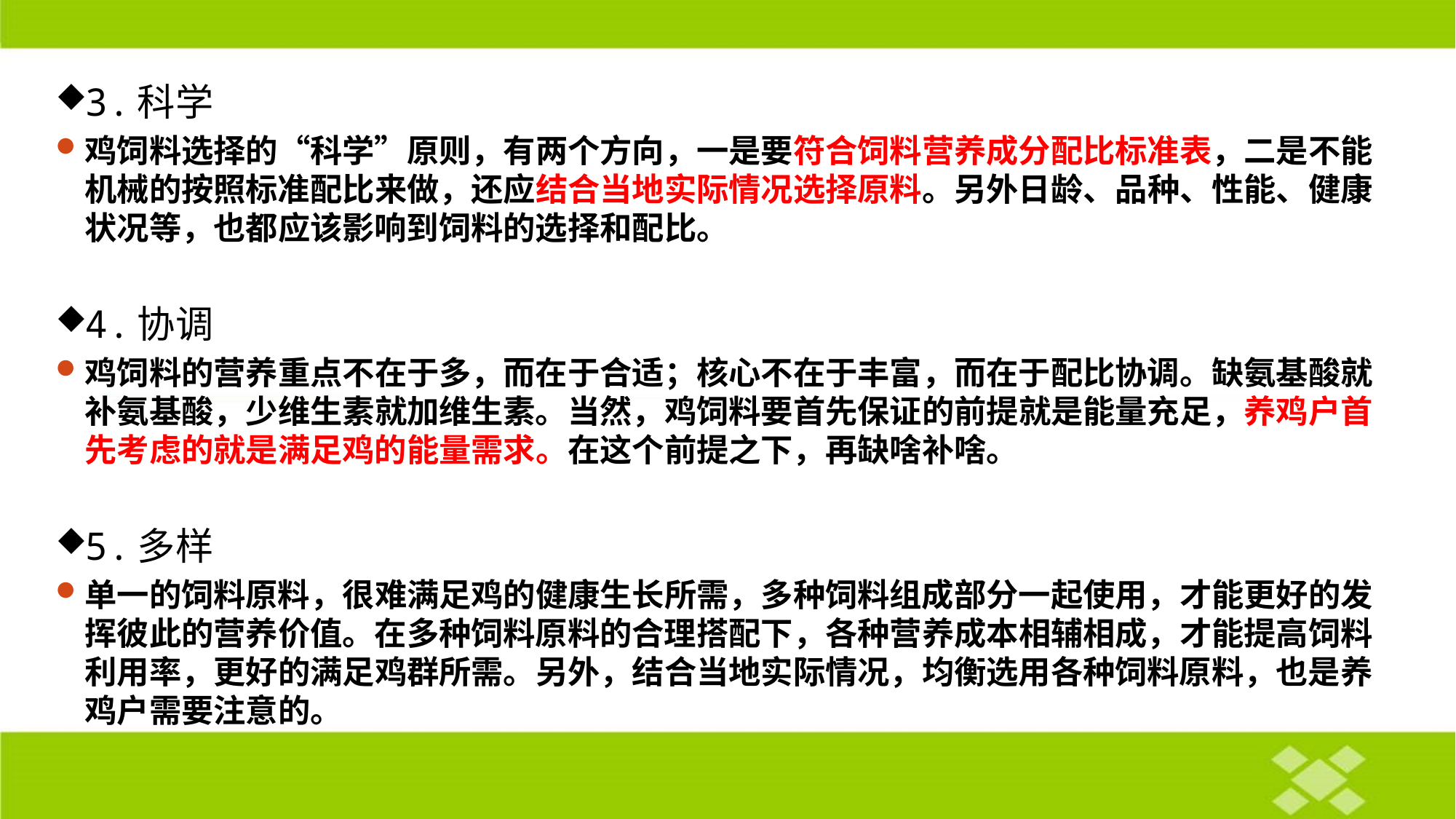

3.科学
鸡饲料选择的“科学”原则，有两个方向，一是要符合饲料营养成分配比标准表，二是不能机械的按照标准配比来做，还应结合当地实际情况选择原料。另外日龄、品种、性能、健康状况等，也都应该影响到饲料的选择和配比。

4.协调
鸡饲料的营养重点不在于多，而在于合适；核心不在于丰富，而在于配比协调。缺氨基酸就补氨基酸，少维生素就加维生素。当然，鸡饲料要首先保证的前提就是能量充足，养鸡户首先考虑的就是满足鸡的能量需求。在这个前提之下，再缺啥补啥。

5.多样
单一的饲料原料，很难满足鸡的健康生长所需，多种饲料组成部分一起使用，才能更好的发挥彼此的营养价值。在多种饲料原料的合理搭配下，各种营养成本相辅相成，才能提高饲料利用率，更好的满足鸡群所需。另外，结合当地实际情况，均衡选用各种饲料原料，也是养鸡户需要注意的。